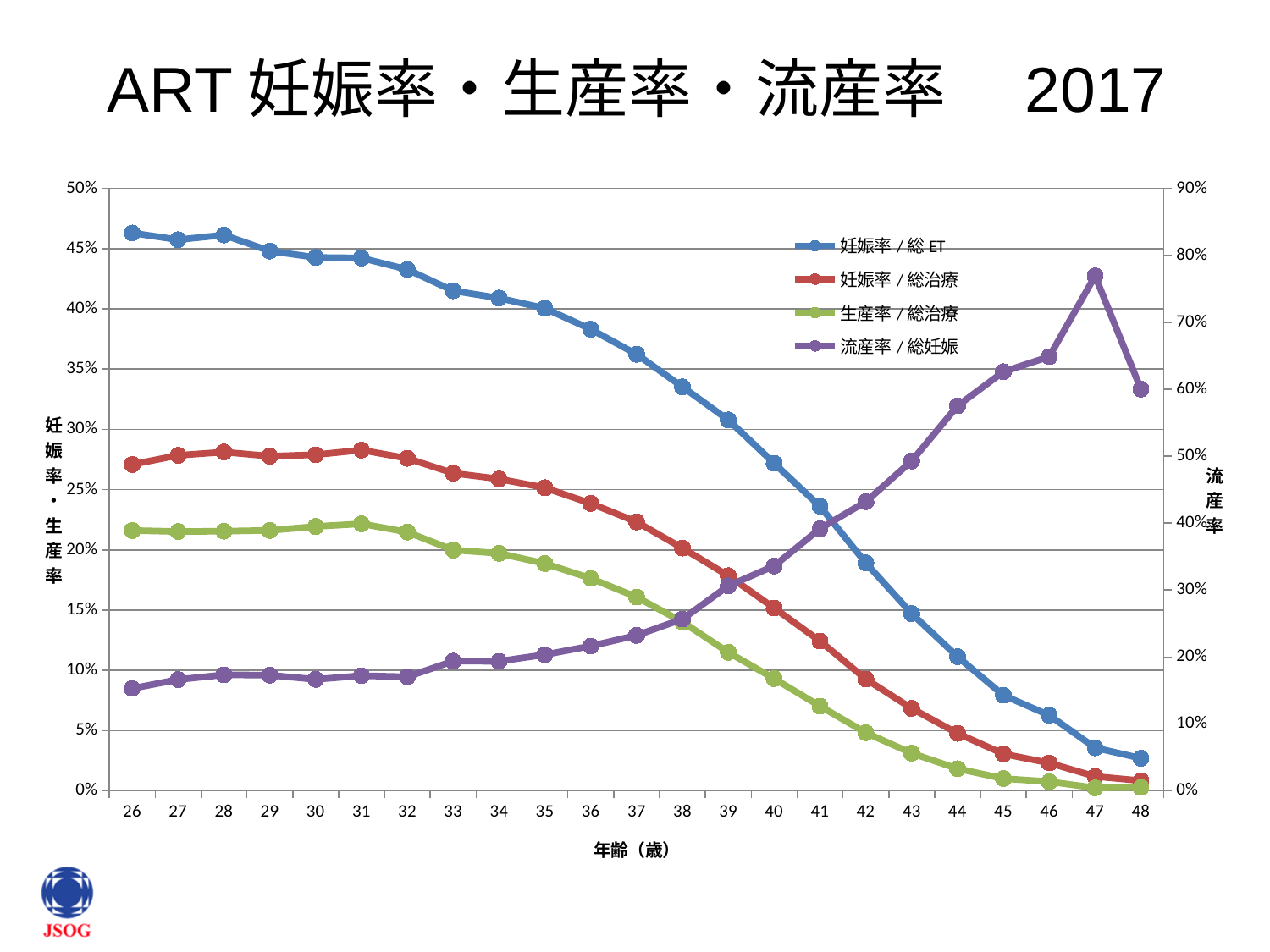

# ART妊娠率・生産率・流産率　2017

### Chart

| Category | 妊娠率/総ET | 妊娠率/総治療 | 生産率/総治療 | 流産率/総妊娠 |
|---|---|---|---|---|
| 26 | 0.46296296296296297 | 0.2708731676226896 | 0.21606118546845124 | 0.15294117647058825 |
| 27 | 0.45743473325766176 | 0.2784110535405872 | 0.2151986183074266 | 0.1662531017369727 |
| 28 | 0.46133509583608723 | 0.28116817724068477 | 0.21550855991943604 | 0.17335243553008595 |
| 29 | 0.44803839732888145 | 0.27771310309145003 | 0.2161428017074117 | 0.1727992547741034 |
| 30 | 0.44270062185371634 | 0.27889189441283463 | 0.21938252028728664 | 0.1665551839464883 |
| 31 | 0.44227072260545064 | 0.2828114831151927 | 0.22163569310868464 | 0.17207875223727948 |
| 32 | 0.43266529312605356 | 0.27591973244147155 | 0.21476349737219302 | 0.17034632034632036 |
| 33 | 0.4150422223976008 | 0.26359580973384794 | 0.19988972983810335 | 0.19376307282753374 |
| 34 | 0.4089558287180873 | 0.25884917920656636 | 0.1971186730506156 | 0.19355904211395542 |
| 35 | 0.40049352251696485 | 0.2515401604091596 | 0.1886551203068697 | 0.20348120764017252 |
| 36 | 0.3830889199255121 | 0.23856635500471116 | 0.1763789229542654 | 0.2163147501139298 |
| 37 | 0.3622885779912299 | 0.22318700755748513 | 0.16079755587715067 | 0.23227665706051873 |
| 38 | 0.3352372583479789 | 0.2014905665913559 | 0.1401954168011502 | 0.2565894859472841 |
| 39 | 0.30776785714285715 | 0.17851778963177792 | 0.11497229271324252 | 0.30620829706991587 |
| 40 | 0.2718015182373634 | 0.15173910796423587 | 0.0931055868520337 | 0.33600136239782014 |
| 41 | 0.23612240748271654 | 0.12431419777866988 | 0.07027967349123511 | 0.3916038751345533 |
| 42 | 0.1891229243285412 | 0.09273224043715847 | 0.048169398907103825 | 0.4319387153800825 |
| 43 | 0.14705434617141117 | 0.06838211871305702 | 0.03118252928892507 | 0.4927536231884058 |
| 44 | 0.11134187146648206 | 0.04764255739323624 | 0.018316465070352998 | 0.5751295336787565 |
| 45 | 0.07929782082324455 | 0.03061701464630726 | 0.010127765659083826 | 0.6259541984732825 |
| 46 | 0.06264236902050115 | 0.023086609766335524 | 0.007555617741709809 | 0.6484848484848484 |
| 47 | 0.035681610247026534 | 0.011908396946564885 | 0.0024427480916030535 | 0.7692307692307693 |
| 48 | 0.02697841726618705 | 0.008337965536409116 | 0.0027793218454697055 | 0.6 |